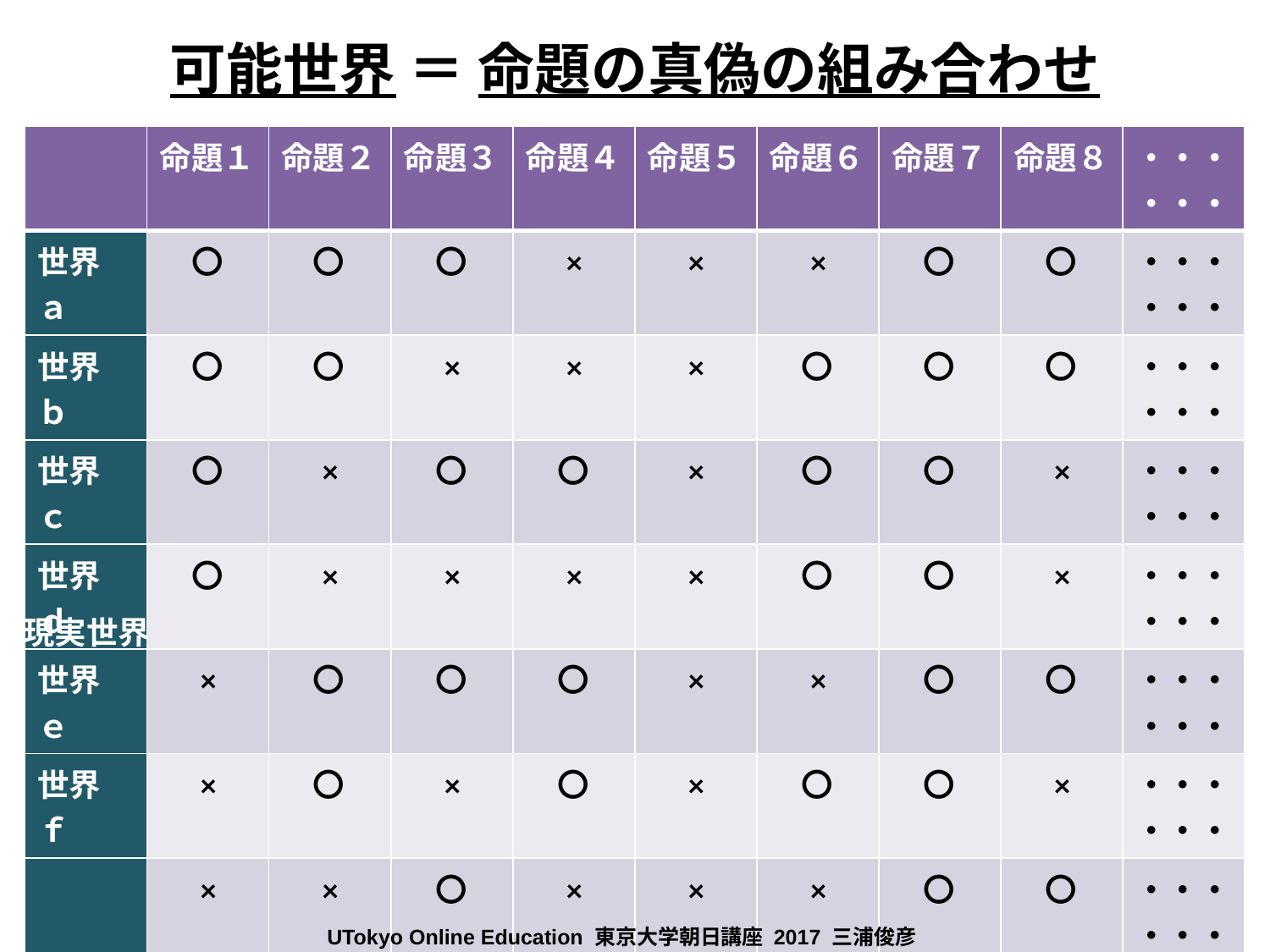

# 可能世界 ＝ 命題の真偽の組み合わせ
|  | 命題１ | 命題２ | 命題３ | 命題４ | 命題５ | 命題６ | 命題７ | 命題８ | ・・・・・・ |
| --- | --- | --- | --- | --- | --- | --- | --- | --- | --- |
| 世界 ａ | 〇 | 〇 | 〇 | × | × | × | 〇 | 〇 | ・・・・・・ |
| 世界 ｂ | 〇 | 〇 | × | × | × | 〇 | 〇 | 〇 | ・・・・・・ |
| 世界 ｃ | 〇 | × | 〇 | 〇 | × | 〇 | 〇 | × | ・・・・・・ |
| 世界 ｄ | 〇 | × | × | × | × | 〇 | 〇 | × | ・・・・・・ |
| 世界 ｅ | × | 〇 | 〇 | 〇 | × | × | 〇 | 〇 | ・・・・・・ |
| 世界 ｆ | × | 〇 | × | 〇 | × | 〇 | 〇 | × | ・・・・・・ |
|  | × | × | 〇 | × | × | × | 〇 | 〇 | ・・・・・・ |
| 世界 ｈ | × | × | × | 〇 | × | 〇 | 〇 | × | ・・・・・・ |
| 世界 ｉ | 〇 | 〇 | 〇 | 〇 | × | × | 〇 | × | ・・・・・・ |
| 世界 ｊ | × | × | 〇 | 〇 | × | 〇 | 〇 | 〇 | ・・・・・・ |
| 世界 ｋ | × | 〇 | × | 〇 | × | × | 〇 | × | ・・・・・・ |
現実世界
UTokyo Online Education 東京大学朝日講座 2017 三浦俊彦　CC BY-NC-ND